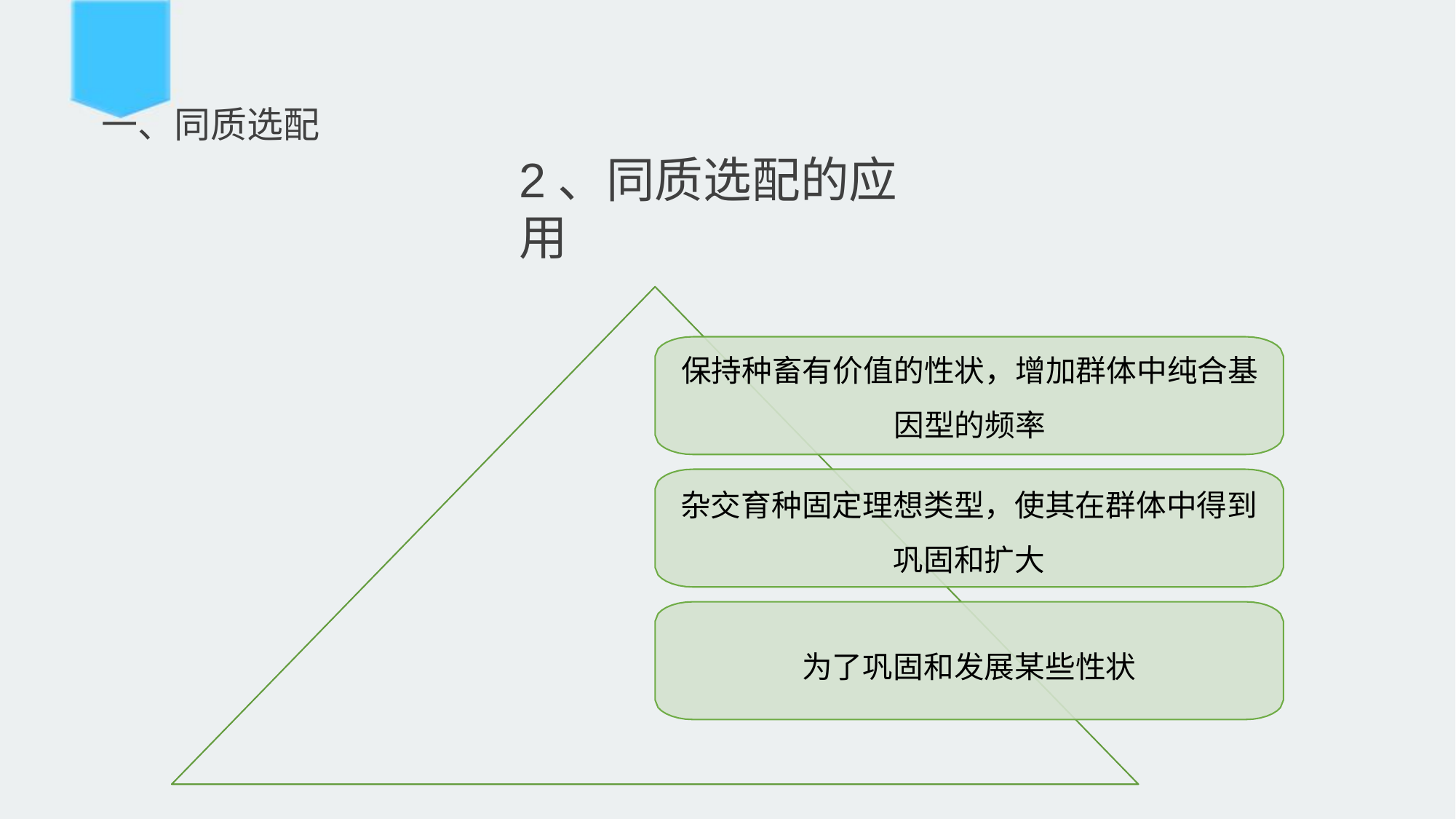

# 一、同质选配
2、同质选配的应用

保持种畜有价值的性状，增加群体中纯合基 因型的频率

杂交育种固定理想类型，使其在群体中得到
巩固和扩大

为了巩固和发展某些性状